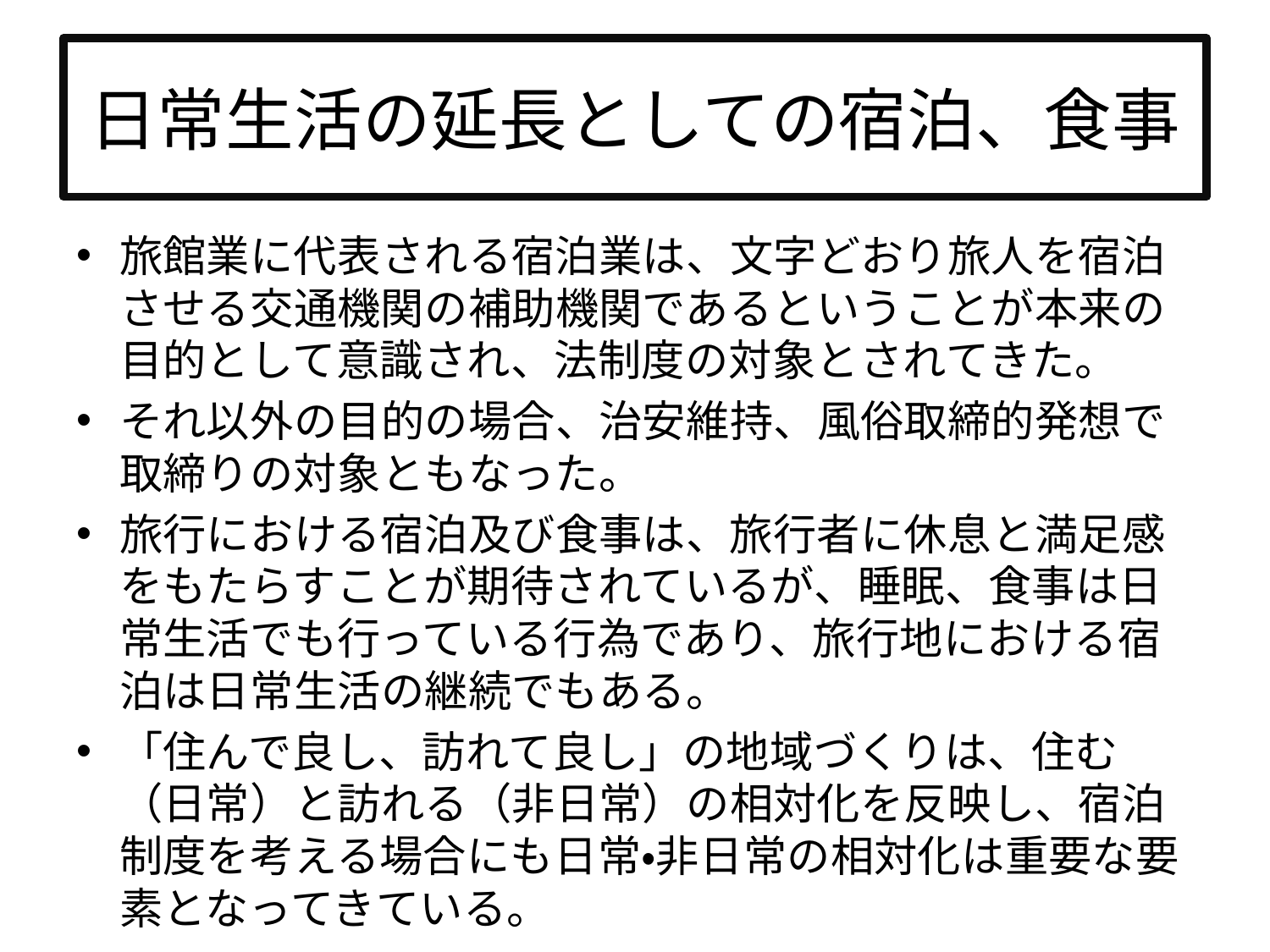

# 日常生活の延長としての宿泊、食事
旅館業に代表される宿泊業は、文字どおり旅人を宿泊させる交通機関の補助機関であるということが本来の目的として意識され、法制度の対象とされてきた。
それ以外の目的の場合、治安維持、風俗取締的発想で取締りの対象ともなった。
旅行における宿泊及び食事は、旅行者に休息と満足感をもたらすことが期待されているが、睡眠、食事は日常生活でも行っている行為であり、旅行地における宿泊は日常生活の継続でもある。
「住んで良し、訪れて良し」の地域づくりは、住む（日常）と訪れる（非日常）の相対化を反映し、宿泊制度を考える場合にも日常・非日常の相対化は重要な要素となってきている。